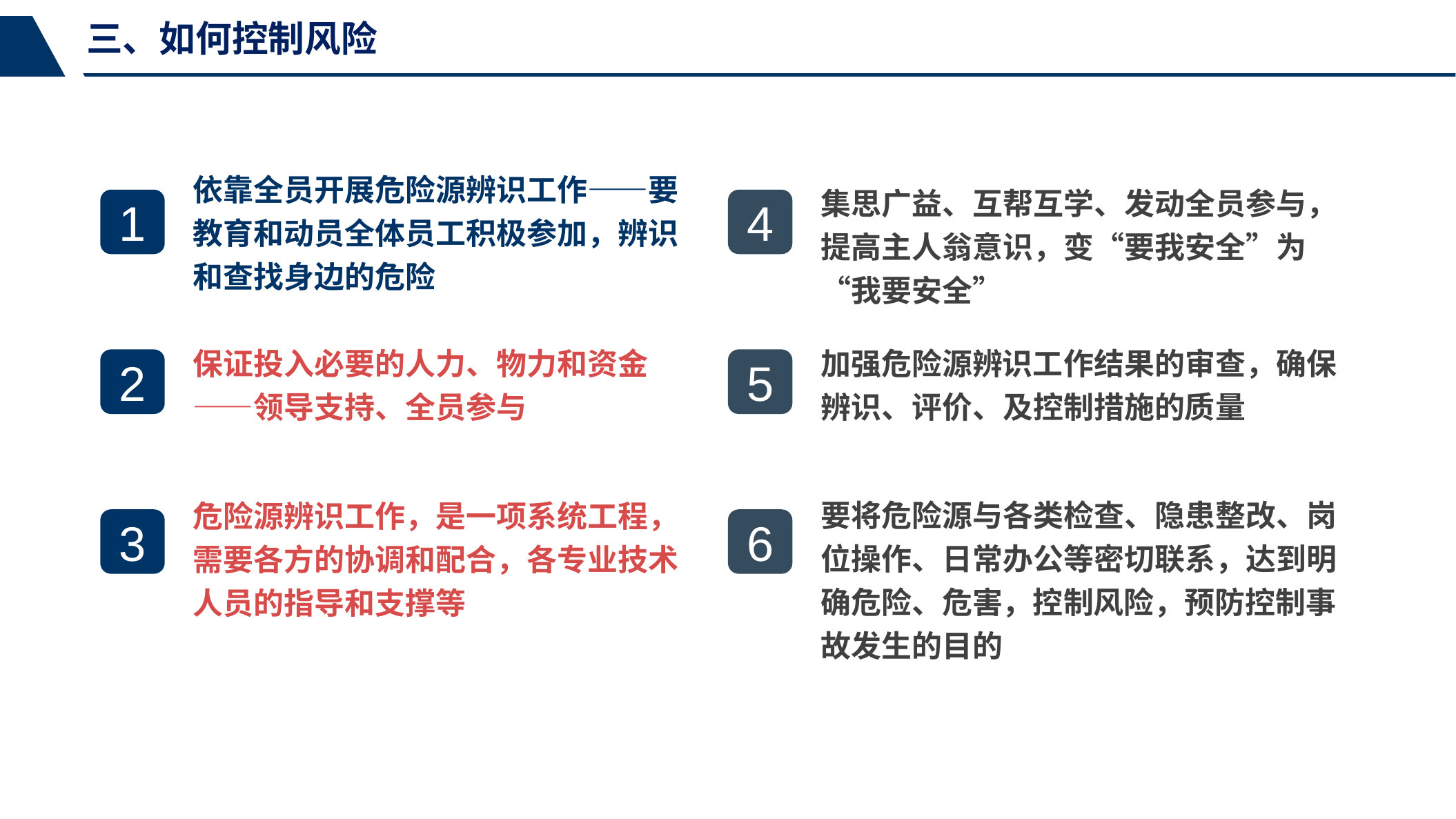

三、如何控制风险

依靠全员开展危险源辨识工作——要教育和动员全体员工积极参加，辨识和查找身边的危险
集思广益、互帮互学、发动全员参与，提高主人翁意识，变“要我安全”为“我要安全”
1
4
保证投入必要的人力、物力和资金——领导支持、全员参与
加强危险源辨识工作结果的审查，确保辨识、评价、及控制措施的质量
2
5
要将危险源与各类检查、隐患整改、岗位操作、日常办公等密切联系，达到明确危险、危害，控制风险，预防控制事故发生的目的
危险源辨识工作，是一项系统工程，需要各方的协调和配合，各专业技术人员的指导和支撑等
3
6